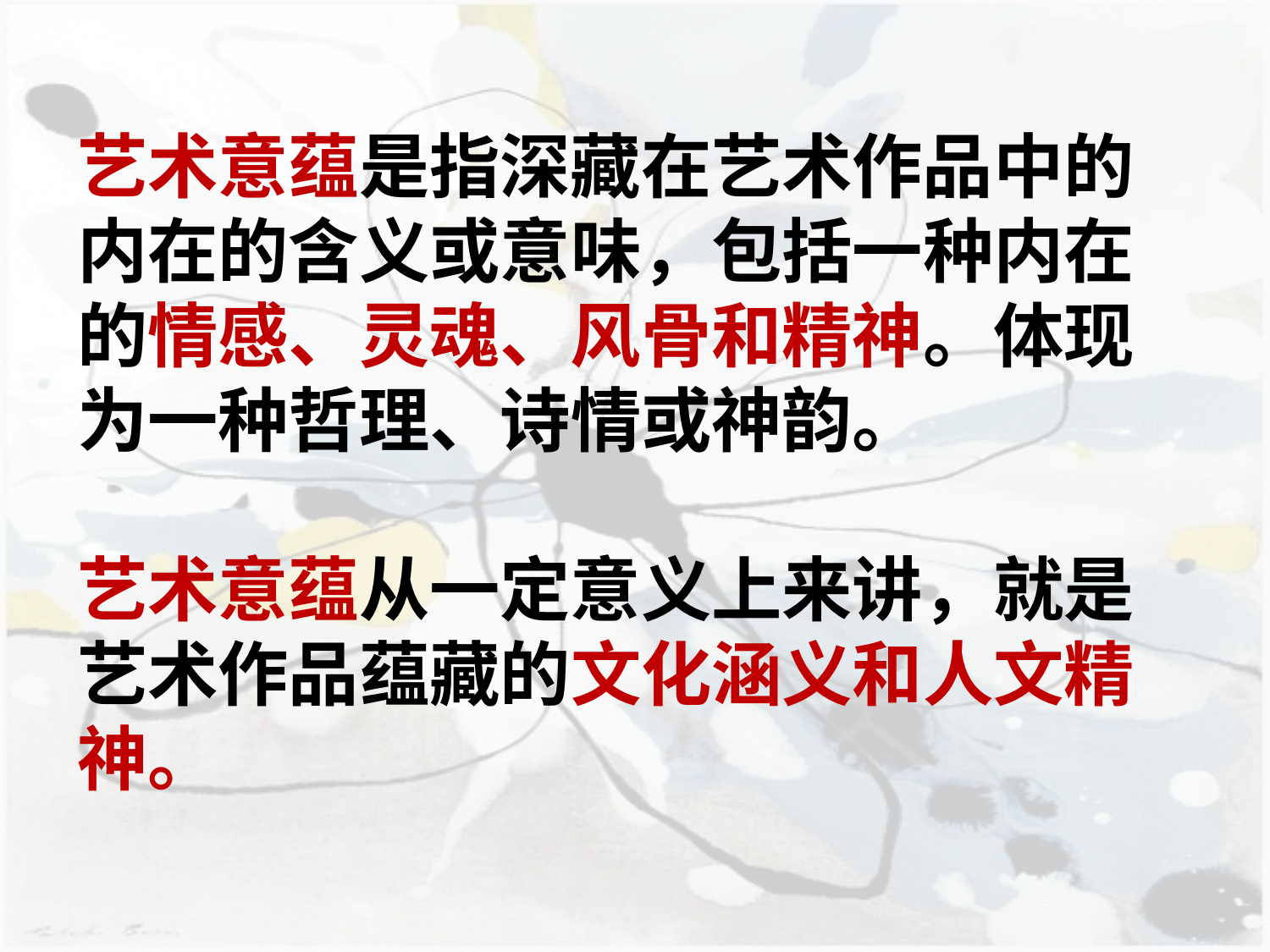

#
艺术意蕴是指深藏在艺术作品中的内在的含义或意味，包括一种内在的情感、灵魂、风骨和精神。体现为一种哲理、诗情或神韵。

艺术意蕴从一定意义上来讲，就是艺术作品蕴藏的文化涵义和人文精神。